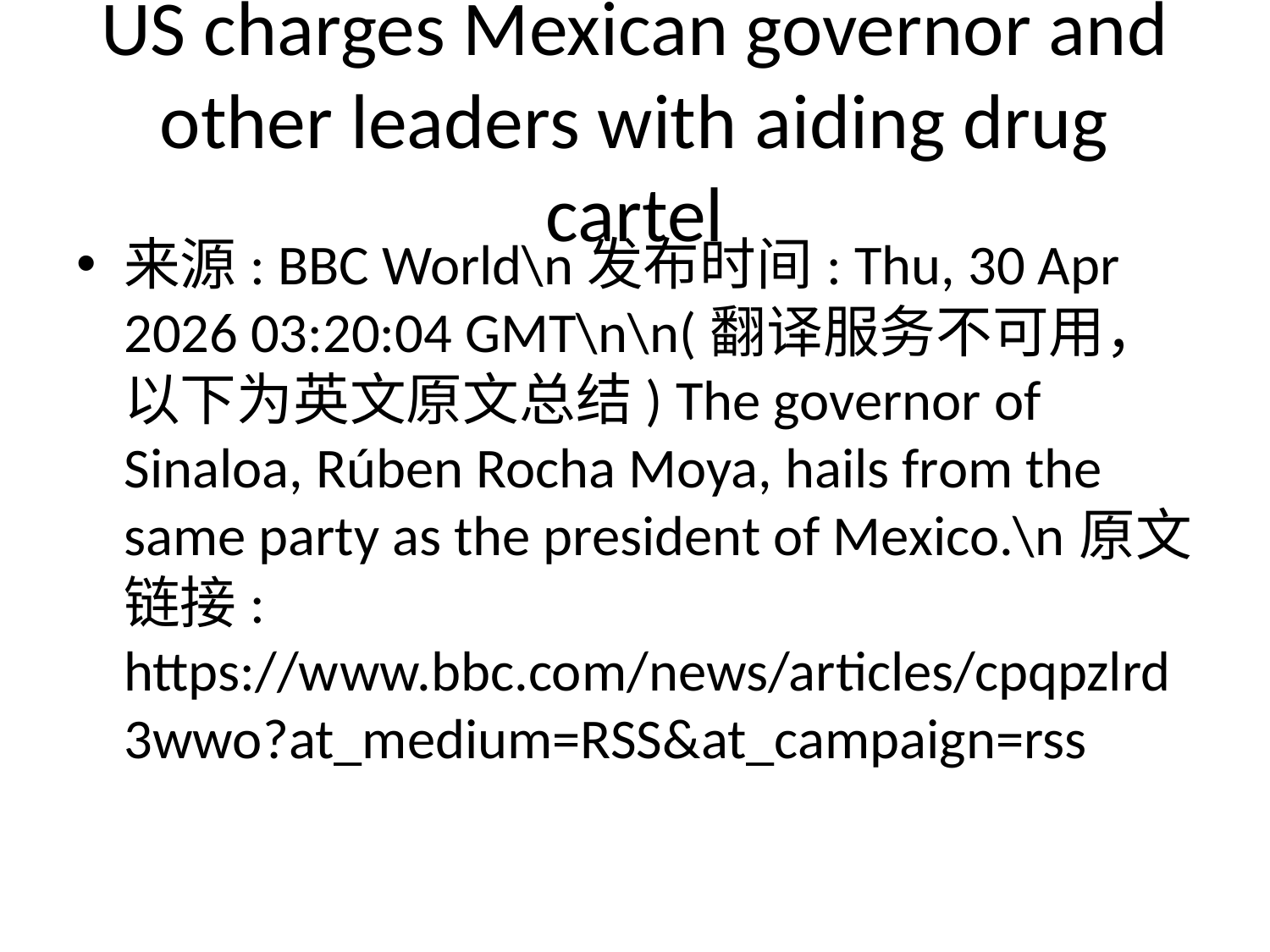

# US charges Mexican governor and other leaders with aiding drug cartel
来源: BBC World\n发布时间: Thu, 30 Apr 2026 03:20:04 GMT\n\n(翻译服务不可用，以下为英文原文总结) The governor of Sinaloa, Rúben Rocha Moya, hails from the same party as the president of Mexico.\n原文链接: https://www.bbc.com/news/articles/cpqpzlrd3wwo?at_medium=RSS&at_campaign=rss